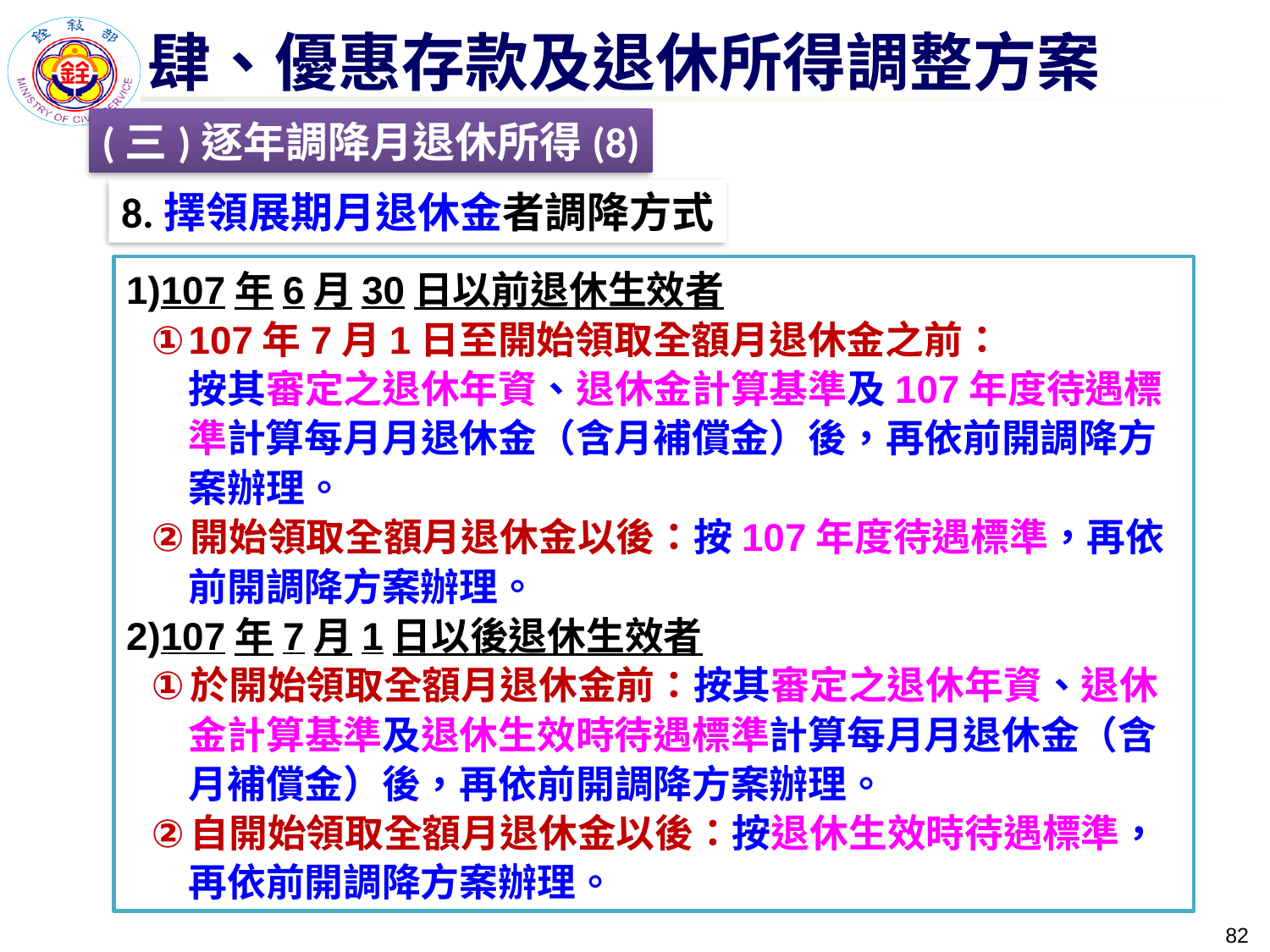

肆、優惠存款及退休所得調整方案
(三)逐年調降月退休所得(8)
8.擇領展期月退休金者調降方式
107年6月30日以前退休生效者
107年7月1日至開始領取全額月退休金之前：
按其審定之退休年資、退休金計算基準及107年度待遇標準計算每月月退休金（含月補償金）後，再依前開調降方案辦理。
開始領取全額月退休金以後：按107年度待遇標準，再依前開調降方案辦理。
107年7月1日以後退休生效者
於開始領取全額月退休金前：按其審定之退休年資、退休金計算基準及退休生效時待遇標準計算每月月退休金（含月補償金）後，再依前開調降方案辦理。
自開始領取全額月退休金以後：按退休生效時待遇標準，再依前開調降方案辦理。
82